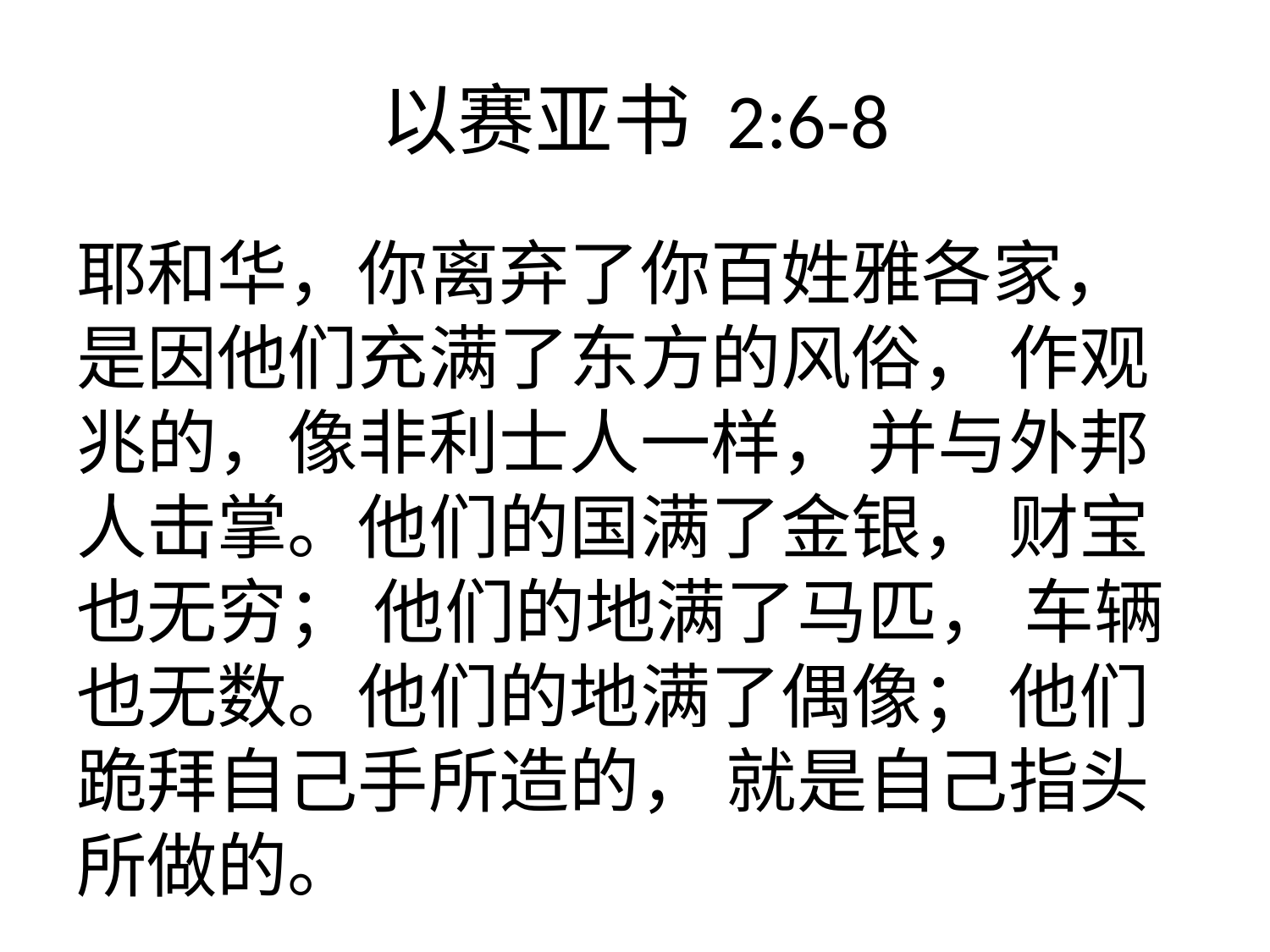

# 以赛亚书 2:6-8
耶和华，你离弃了你百姓雅各家， 是因他们充满了东方的风俗， 作观兆的，像非利士人一样， 并与外邦人击掌。他们的国满了金银， 财宝也无穷； 他们的地满了马匹， 车辆也无数。他们的地满了偶像； 他们跪拜自己手所造的， 就是自己指头所做的。